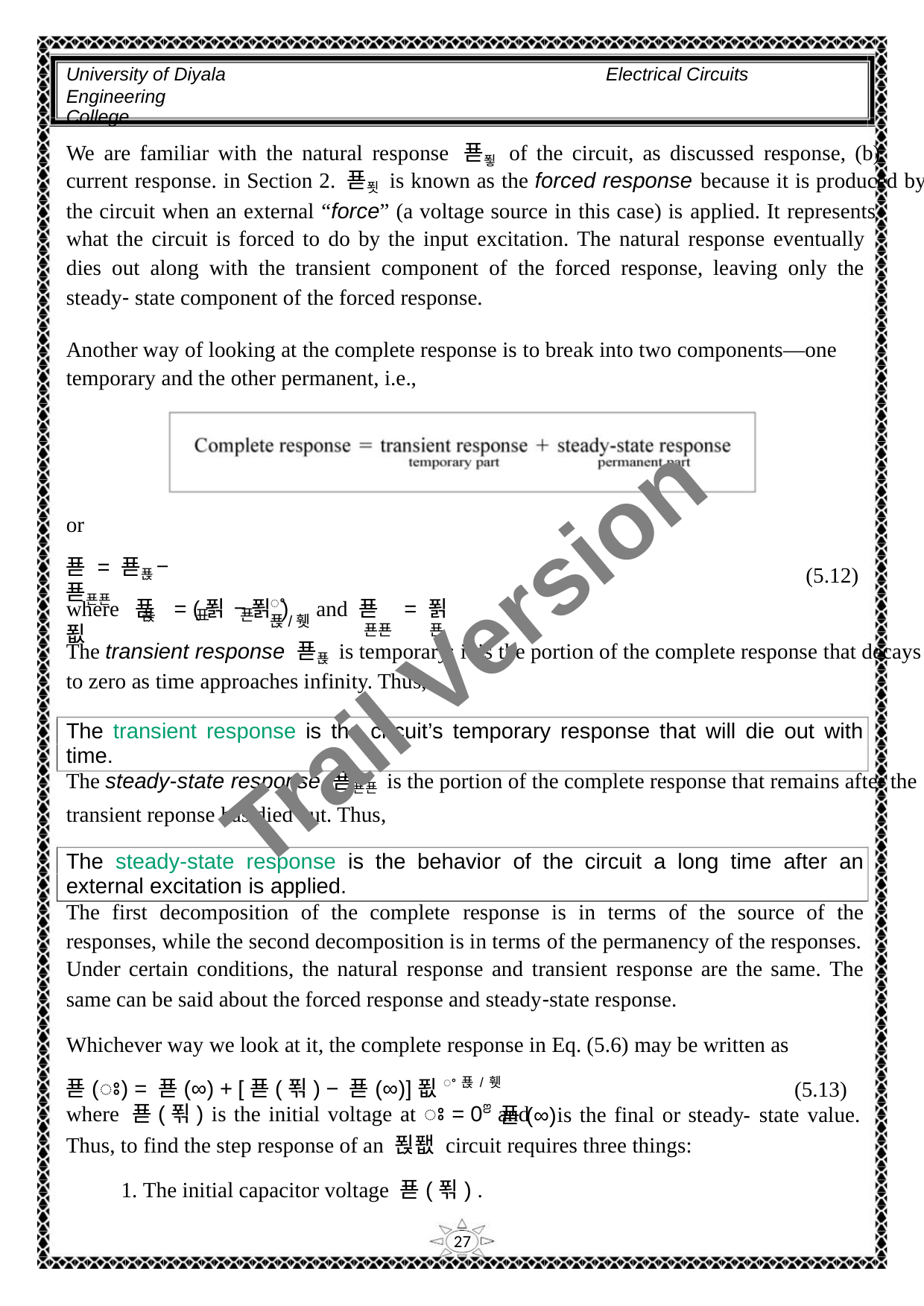

University of Diyala
Engineering College
Electrical Circuits
We are familiar with the natural response 푣푛 of the circuit, as discussed response, (b)
current response. in Section 2. 푣푓 is known as the forced response because it is produced by
the circuit when an external “force” (a voltage source in this case) is applied. It represents
what the circuit is forced to do by the input excitation. The natural response eventually
dies out along with the transient component of the forced response, leaving only the
steady‐ state component of the forced response.
Another way of looking at the complete response is to break into two components—one
temporary and the other permanent, i.e.,
or
푣 = 푣푡 − 푣푠푠
(5.12)
Trail Version
Trail Version
Trail Version
Trail Version
Trail Version
Trail Version
Trail Version
Trail Version
Trail Version
Trail Version
Trail Version
Trail Version
Trail Version
ꢀ푡/휏
where 푣 = (푉 − 푉 )푒
and 푣 = 푉
푠푠 푠
푡
표
푠
The transient response 푣푡 is temporary; it is the portion of the complete response that decays
to zero as time approaches infinity. Thus,
The transient response is the circuit’s temporary response that will die out with
time.
The steady‐state response 푣푠푠 is the portion of the complete response that remains after the
transient reponse has died out. Thus,
The steady-state response is the behavior of the circuit a long time after an
external excitation is applied.
The first decomposition of the complete response is in terms of the source of the
responses, while the second decomposition is in terms of the permanency of the responses.
Under certain conditions, the natural response and transient response are the same. The
same can be said about the forced response and steady‐state response.
Whichever way we look at it, the complete response in Eq. (5.6) may be written as
푣(ꢁ) = 푣(∞) + [푣(푂) − 푣(∞)]푒ꢀ푡/휏
where 푣(푂) is the initial voltage at ꢁ = 0ꢂ and
(5.13)
is the final or steady state value.
푣(∞)
‐
Thus, to find the step response of an 푅퐶 circuit requires three things:
1. The initial capacitor voltage 푣(푂) .
27